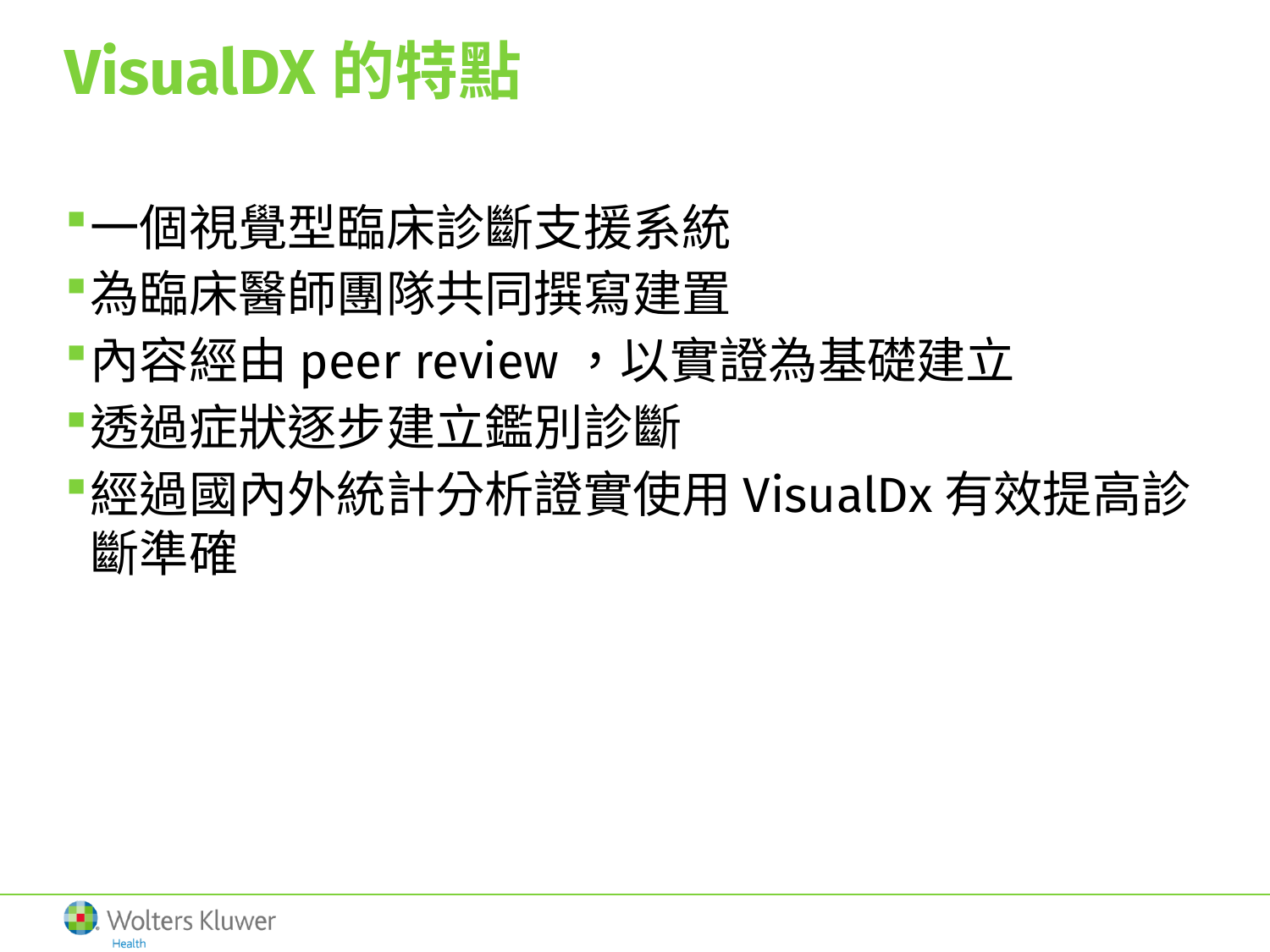

VisualDX的特點

一個視覺型臨床診斷支援系統
為臨床醫師團隊共同撰寫建置
內容經由peer review，以實證為基礎建立
透過症狀逐步建立鑑別診斷
經過國內外統計分析證實使用VisualDx有效提高診斷準確